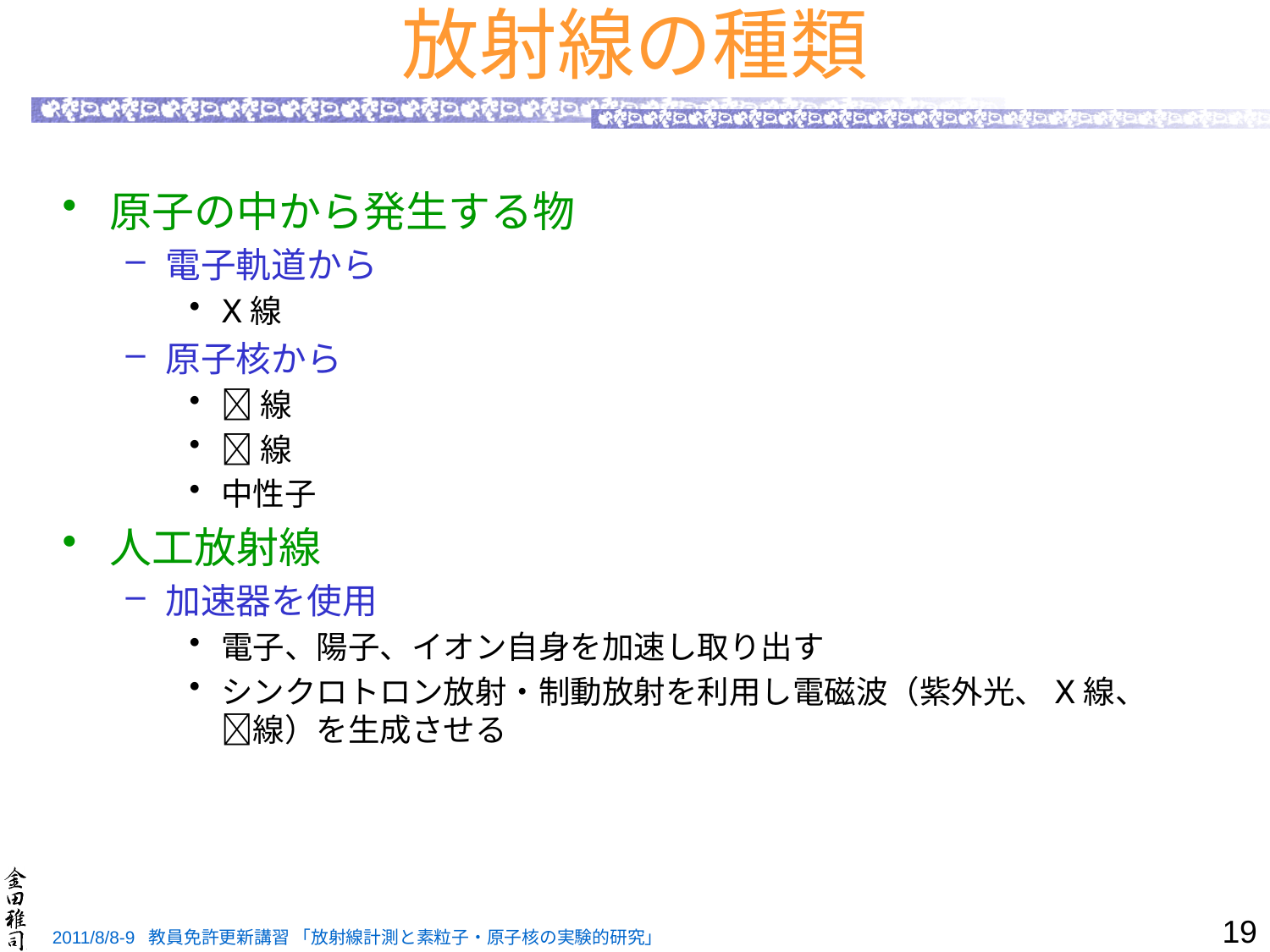

# 放射線の種類
原子の中から発生する物
電子軌道から
X線
原子核から
β線
α線
中性子
人工放射線
加速器を使用
電子、陽子、イオン自身を加速し取り出す
シンクロトロン放射・制動放射を利用し電磁波（紫外光、X線、γ線）を生成させる

19
2011/8/8-9  教員免許更新講習 「放射線計測と素粒子・原子核の実験的研究」